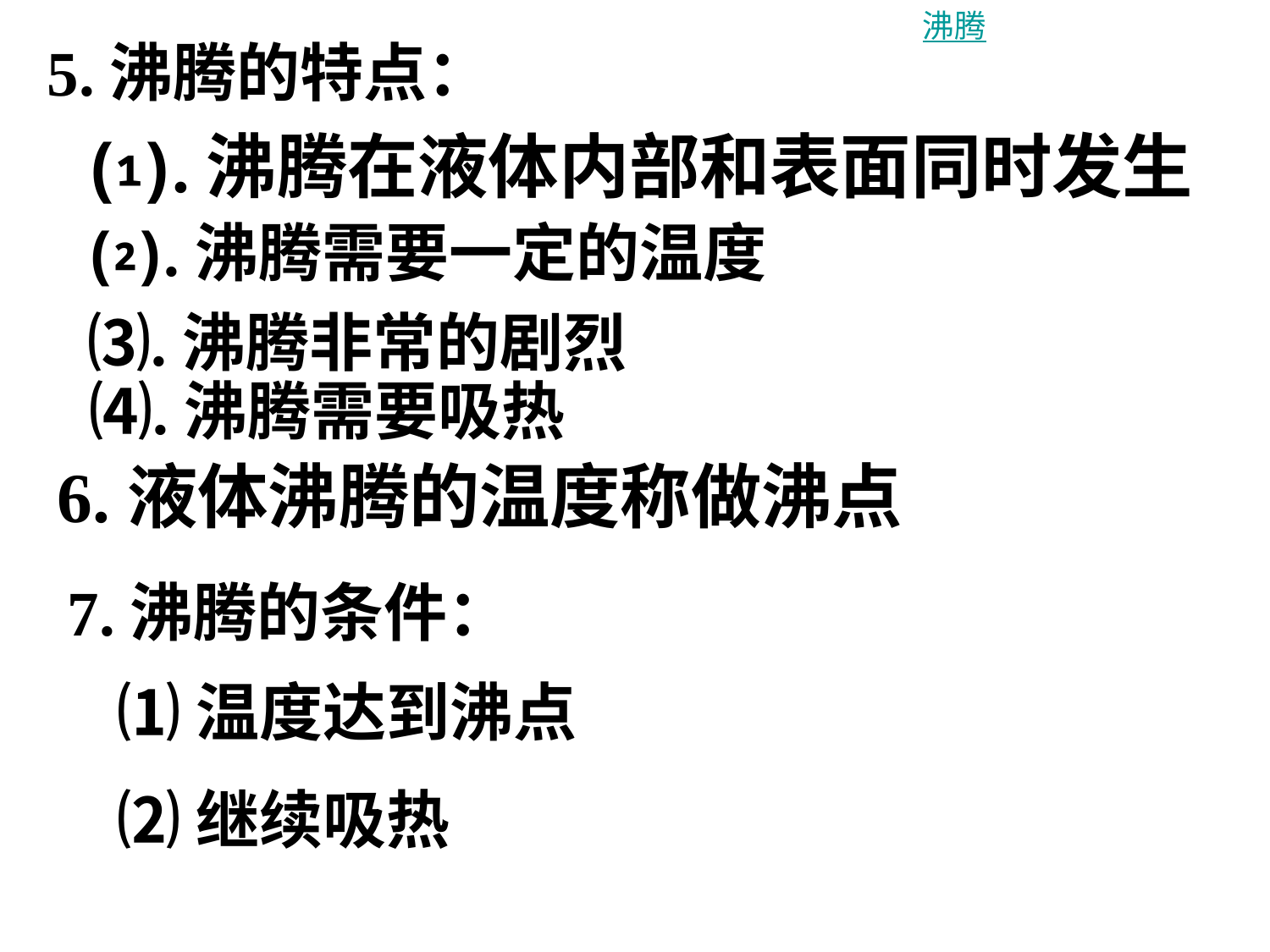

沸腾
5.沸腾的特点：
⑴.沸腾在液体内部和表面同时发生
⑵.沸腾需要一定的温度
⑶.沸腾非常的剧烈
⑷.沸腾需要吸热
6.液体沸腾的温度称做沸点
7.沸腾的条件：
⑴温度达到沸点
⑵继续吸热